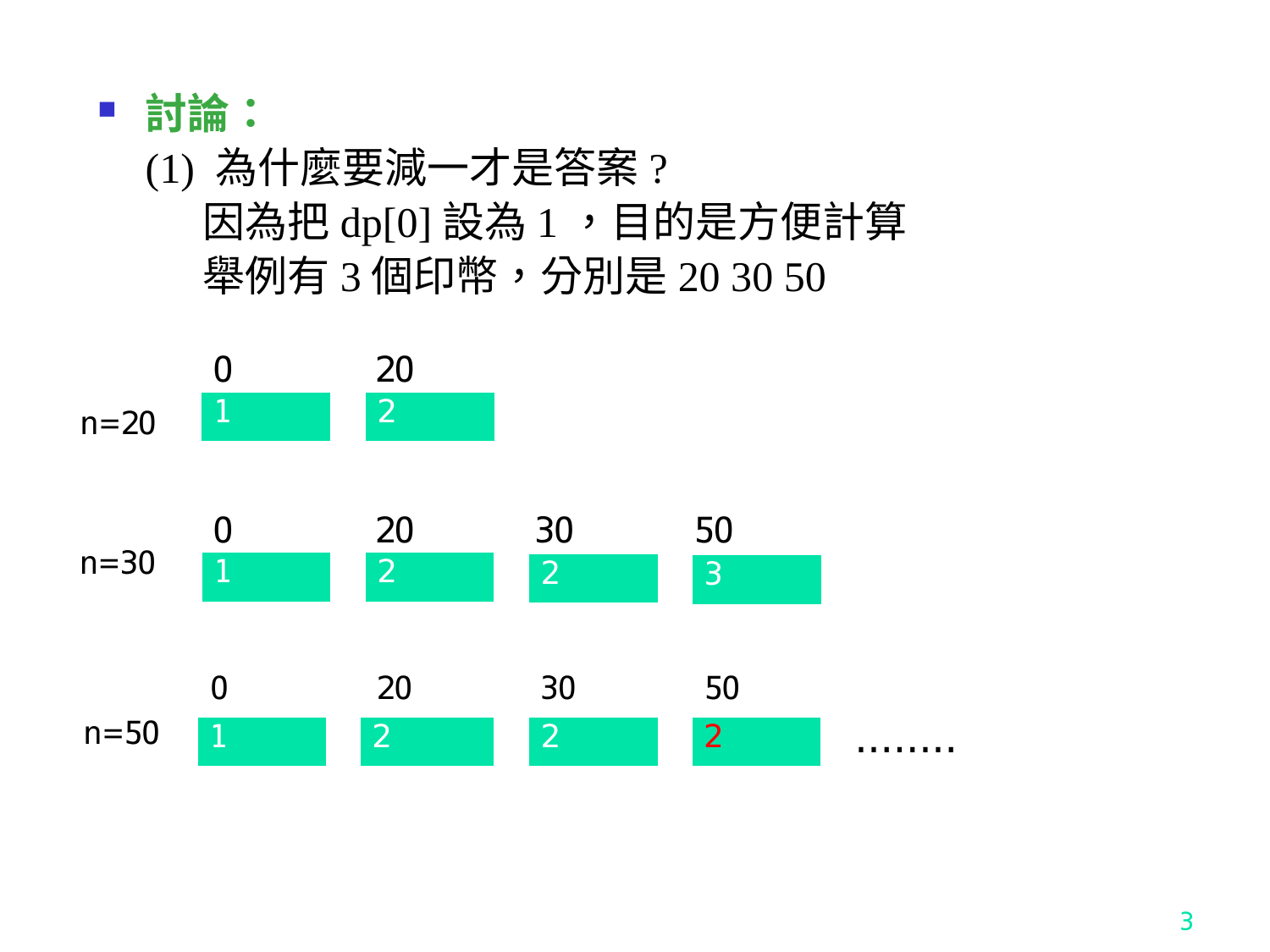

討論：
	(1) 為什麼要減一才是答案?
          因為把dp[0]設為1，目的是方便計算
          舉例有3個印幣，分別是20 30 50

0             20
| 1 |
| --- |
| 2 |
| --- |
n=20
0             20           30           50
n=30

| 1 |
| --- |
| 2 |
| --- |
| 2 |
| --- |
| 3 |
| --- |
0               20             30             50
........
n=50

| 1 |
| --- |
| 2 |
| --- |
| 2 |
| --- |
| 2 |
| --- |
3